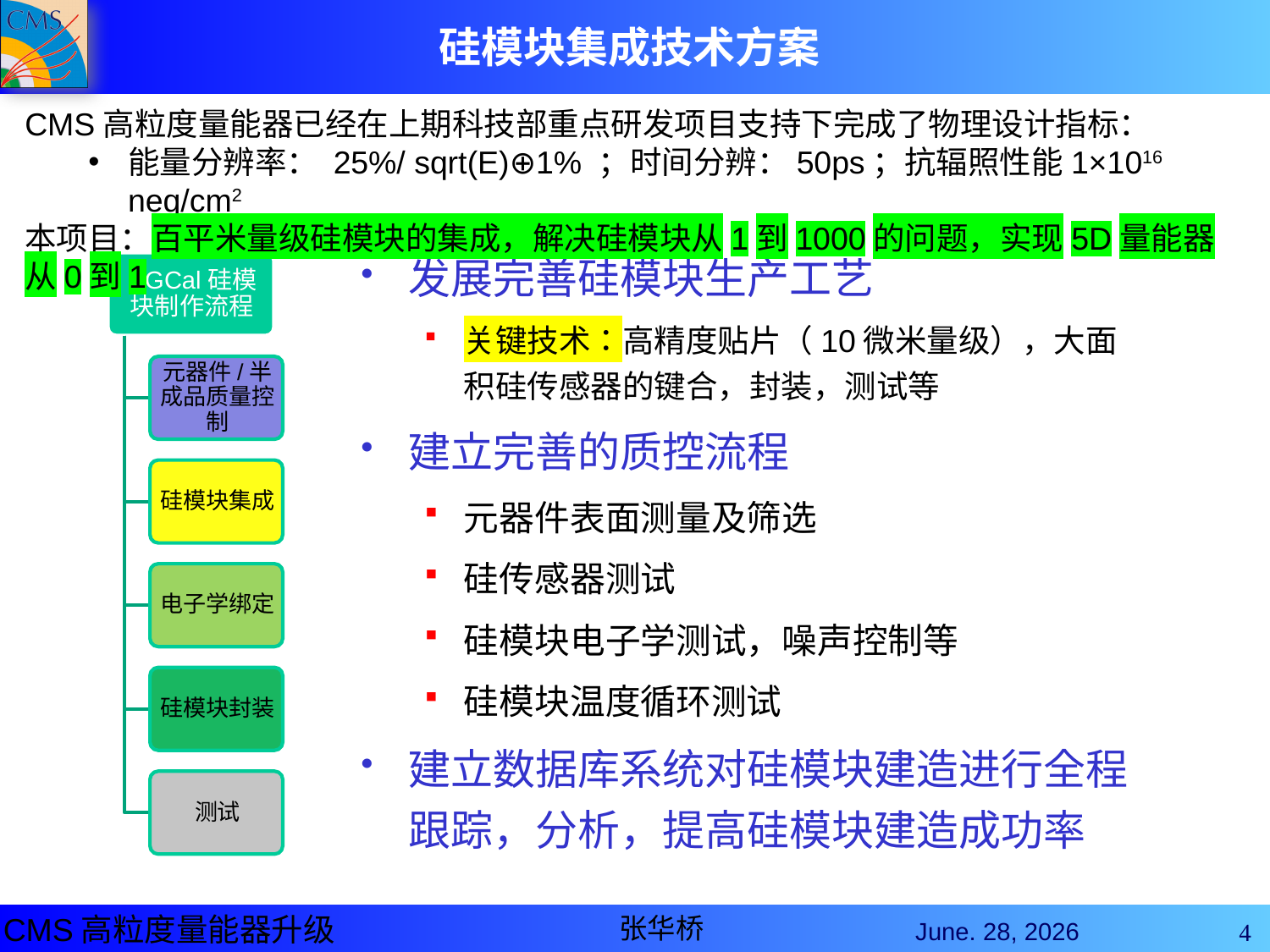

# 硅模块集成技术方案
CMS高粒度量能器已经在上期科技部重点研发项目支持下完成了物理设计指标：
能量分辨率： 25%/ sqrt(E)⊕1% ；时间分辨：50ps；抗辐照性能1×1016 neq/cm2
本项目：百平米量级硅模块的集成，解决硅模块从1到1000的问题，实现5D量能器从0到1
发展完善硅模块生产工艺
关键技术：高精度贴片（10微米量级），大面积硅传感器的键合，封装，测试等
建立完善的质控流程
元器件表面测量及筛选
硅传感器测试
硅模块电子学测试，噪声控制等
硅模块温度循环测试
建立数据库系统对硅模块建造进行全程跟踪，分析，提高硅模块建造成功率
HGCal硅模块制作流程
元器件/半成品质量控制
硅模块集成
电子学绑定
硅模块封装
测试
4